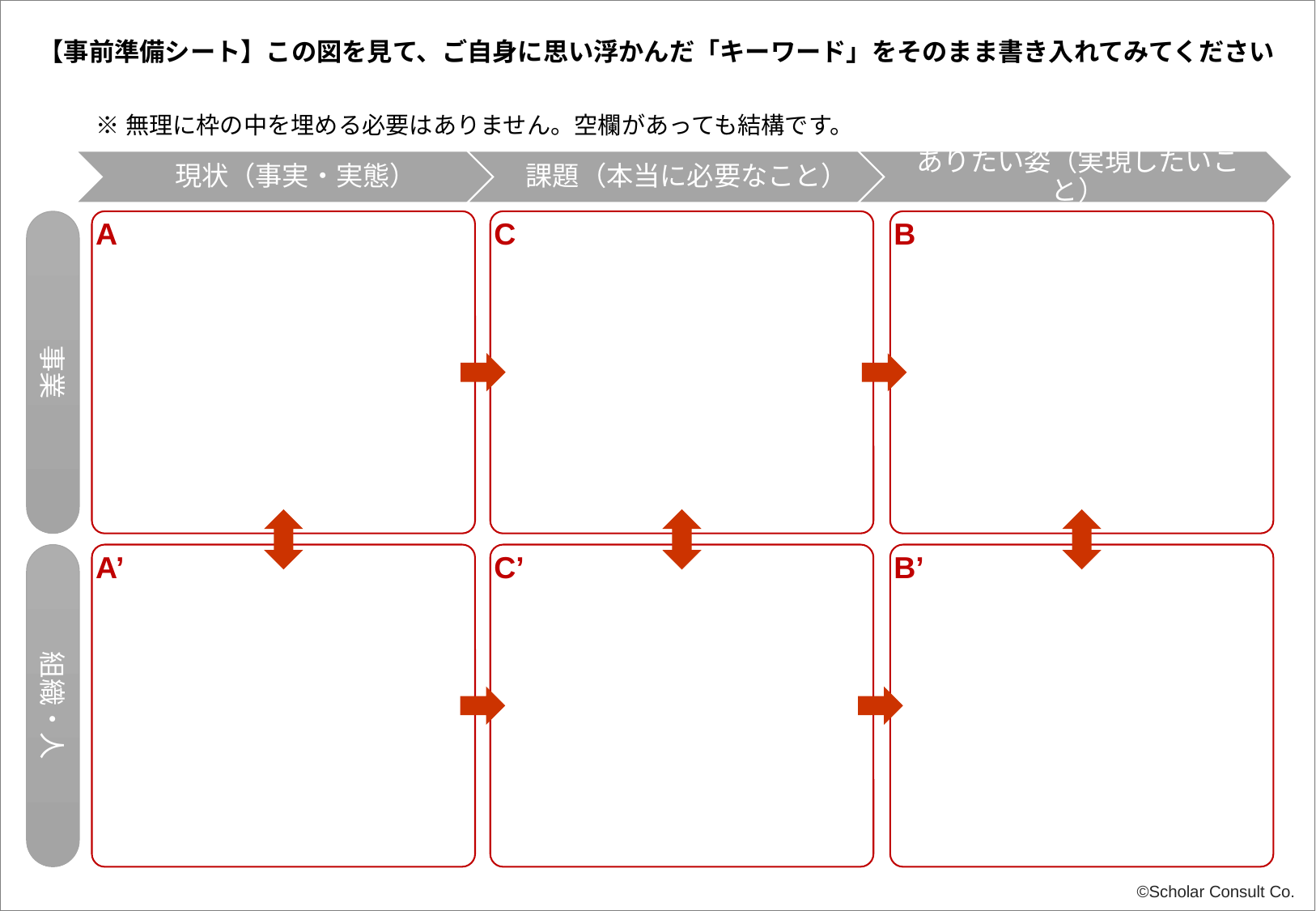

【事前準備シート】この図を見て、ご自身に思い浮かんだ「キーワード」をそのまま書き入れてみてください
※無理に枠の中を埋める必要はありません。空欄があっても結構です。
現状（事実・実態）
課題（本当に必要なこと）
ありたい姿（実現したいこと）
事業
A
C
B

組織・人
A’
C’
B’